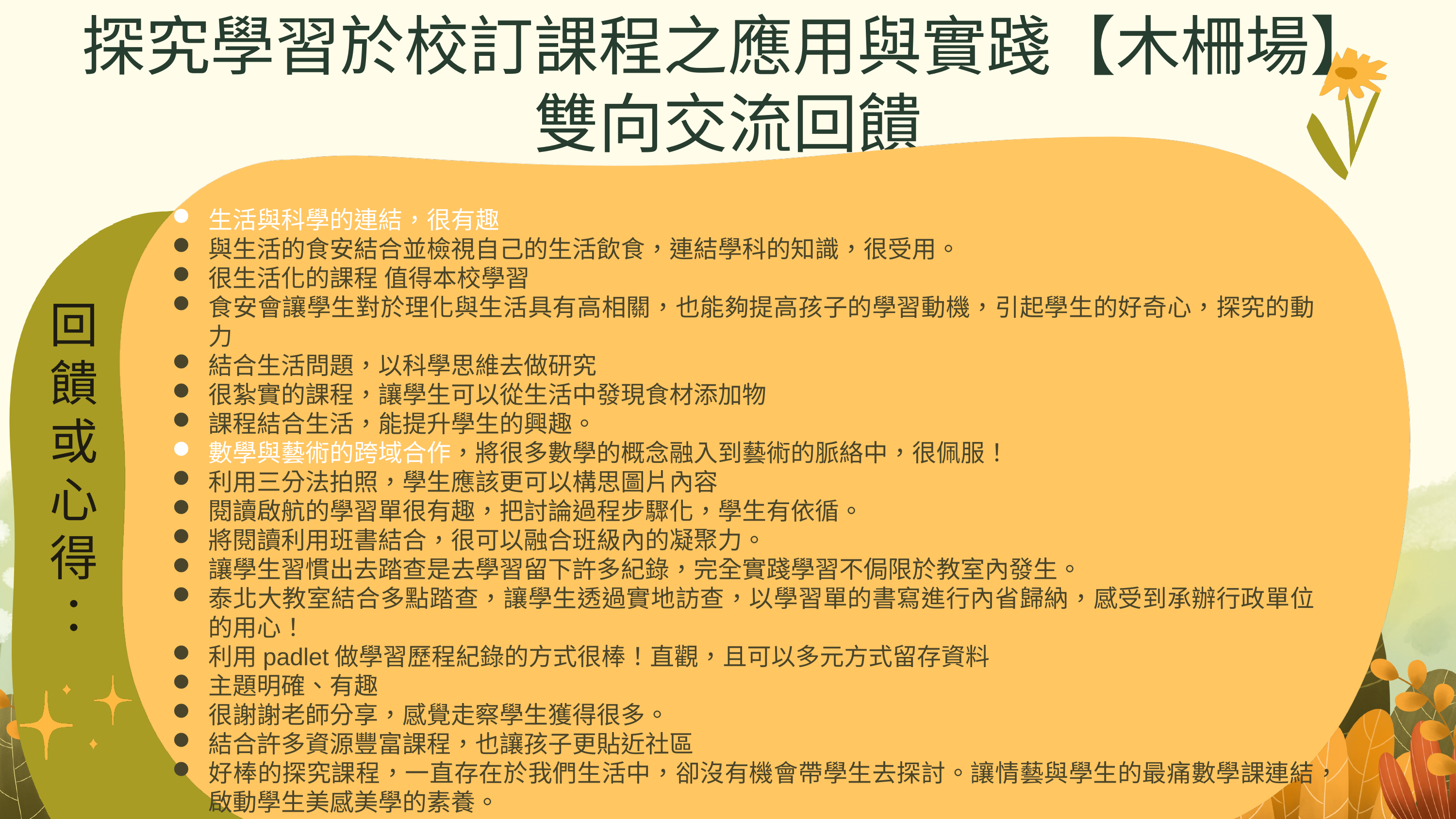

探究學習於校訂課程之應用與實踐【木柵場】
雙向交流回饋

生活與科學的連結，很有趣
與生活的食安結合並檢視自己的生活飲食，連結學科的知識，很受用。
很生活化的課程 值得本校學習
食安會讓學生對於理化與生活具有高相關，也能夠提高孩子的學習動機，引起學生的好奇心，探究的動力
結合生活問題，以科學思維去做研究
很紮實的課程，讓學生可以從生活中發現食材添加物
課程結合生活，能提升學生的興趣。
數學與藝術的跨域合作，將很多數學的概念融入到藝術的脈絡中，很佩服！
利用三分法拍照，學生應該更可以構思圖片內容
閱讀啟航的學習單很有趣，把討論過程步驟化，學生有依循。
將閱讀利用班書結合，很可以融合班級內的凝聚力。
讓學生習慣出去踏查是去學習留下許多紀錄，完全實踐學習不侷限於教室內發生。
泰北大教室結合多點踏查，讓學生透過實地訪查，以學習單的書寫進行內省歸納，感受到承辦行政單位的用心！
利用padlet做學習歷程紀錄的方式很棒！直觀，且可以多元方式留存資料
主題明確、有趣
很謝謝老師分享，感覺走察學生獲得很多。
結合許多資源豐富課程，也讓孩子更貼近社區
好棒的探究課程，一直存在於我們生活中，卻沒有機會帶學生去探討。讓情藝與學生的最痛數學課連結，啟動學生美感美學的素養。
回饋或心得：